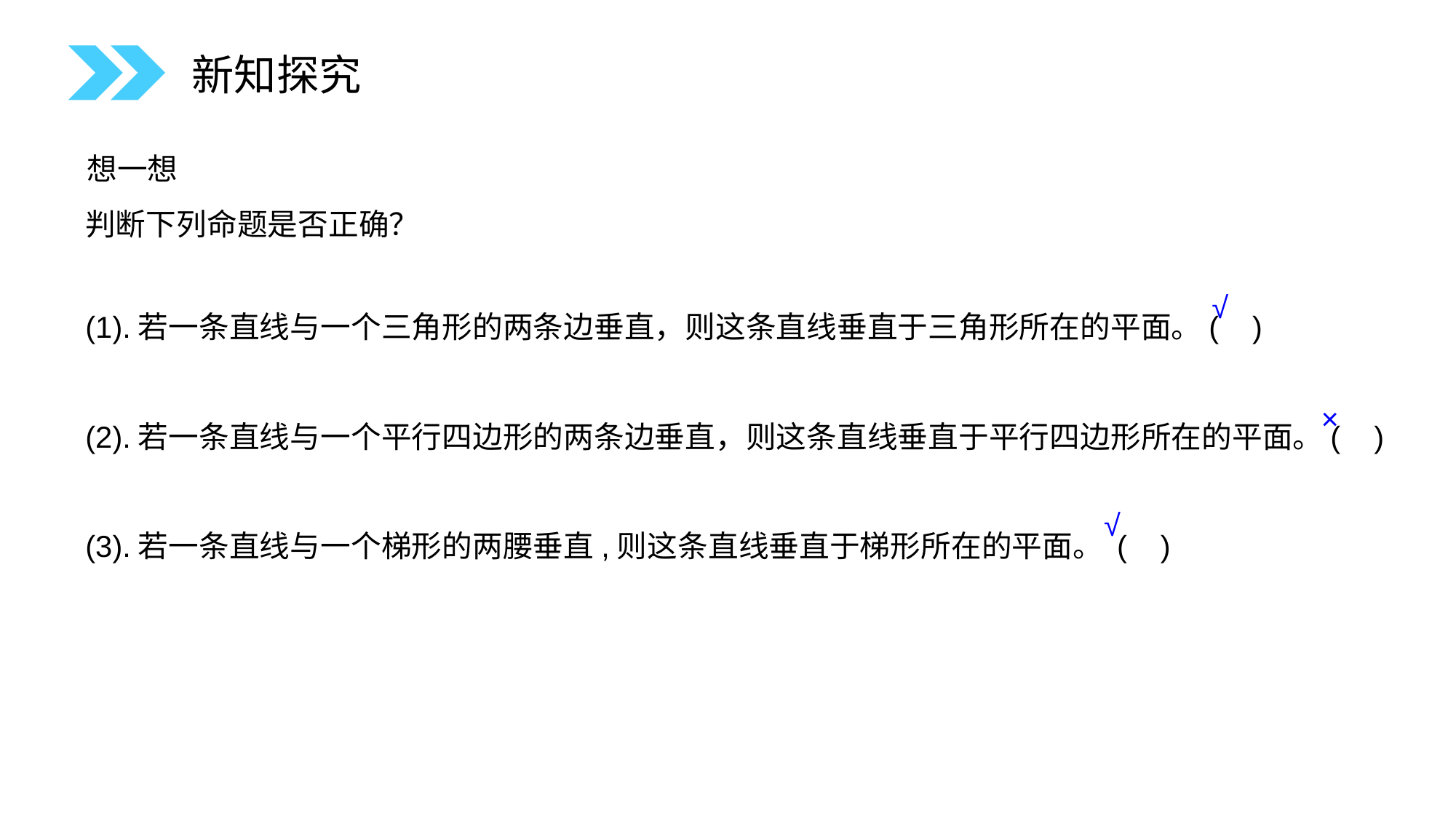

新知探究
想一想
判断下列命题是否正确？
(1).若一条直线与一个三角形的两条边垂直，则这条直线垂直于三角形所在的平面。(    )
(2).若一条直线与一个平行四边形的两条边垂直，则这条直线垂直于平行四边形所在的平面。(    )
(3).若一条直线与一个梯形的两腰垂直,则这条直线垂直于梯形所在的平面。 (    )

√

×
 √